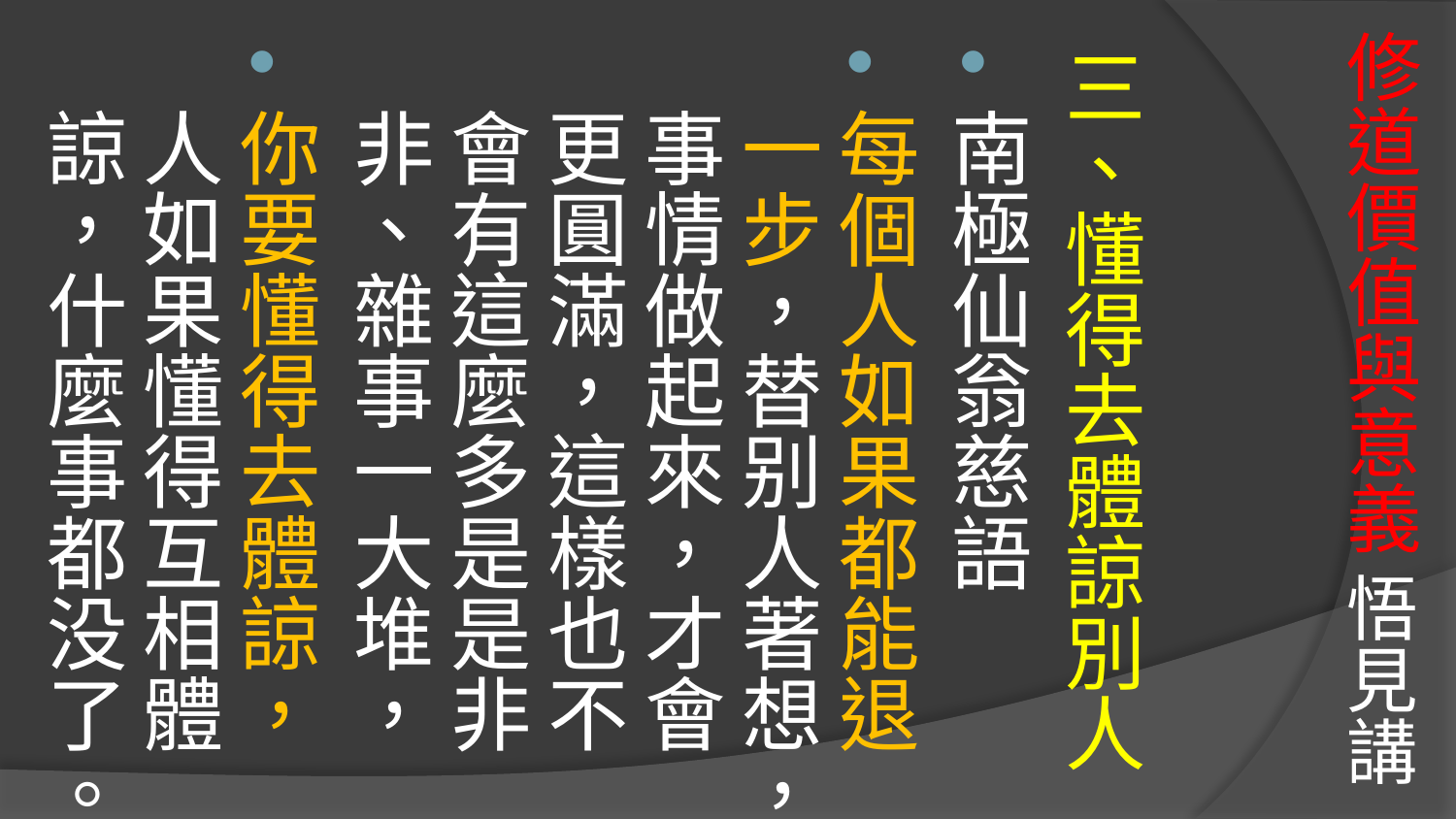

# 修道價值與意義 悟見講
三、懂得去體諒別人
南極仙翁慈語
每個人如果都能退一步，替别人著想，事情做起來，才會更圓滿，這樣也不會有這麼多是是非非、雜事一大堆，
你要懂得去體諒，人如果懂得互相體諒，什麼事都没了。